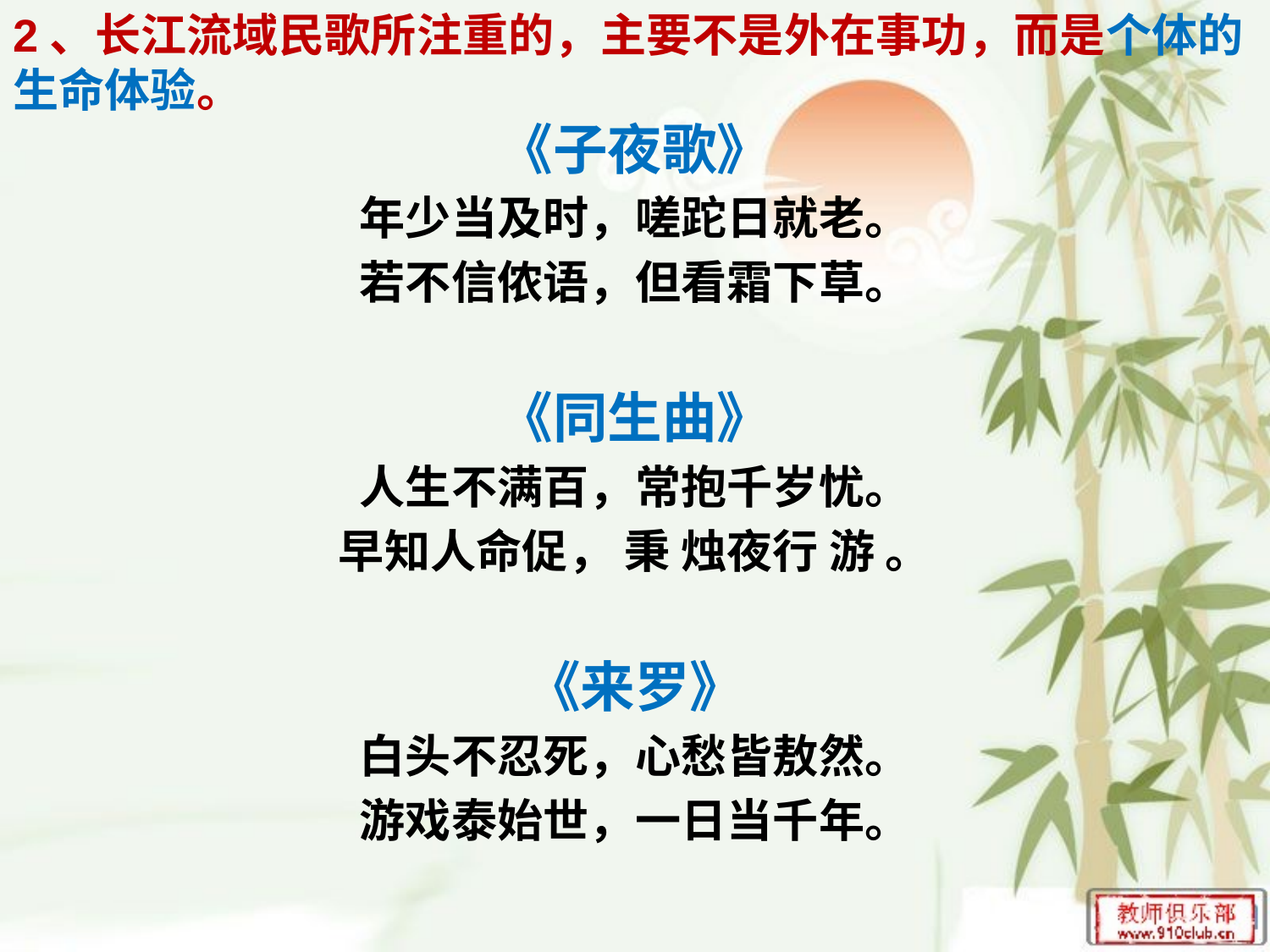

2、长江流域民歌所注重的，主要不是外在事功，而是个体的生命体验。
《子夜歌》
年少当及时，嗟跎日就老。
若不信侬语，但看霜下草。

《同生曲》
人生不满百，常抱千岁忧。
早知人命促， 秉 烛夜行 游 。

《来罗》
白头不忍死，心愁皆敖然。
游戏泰始世，一日当千年。